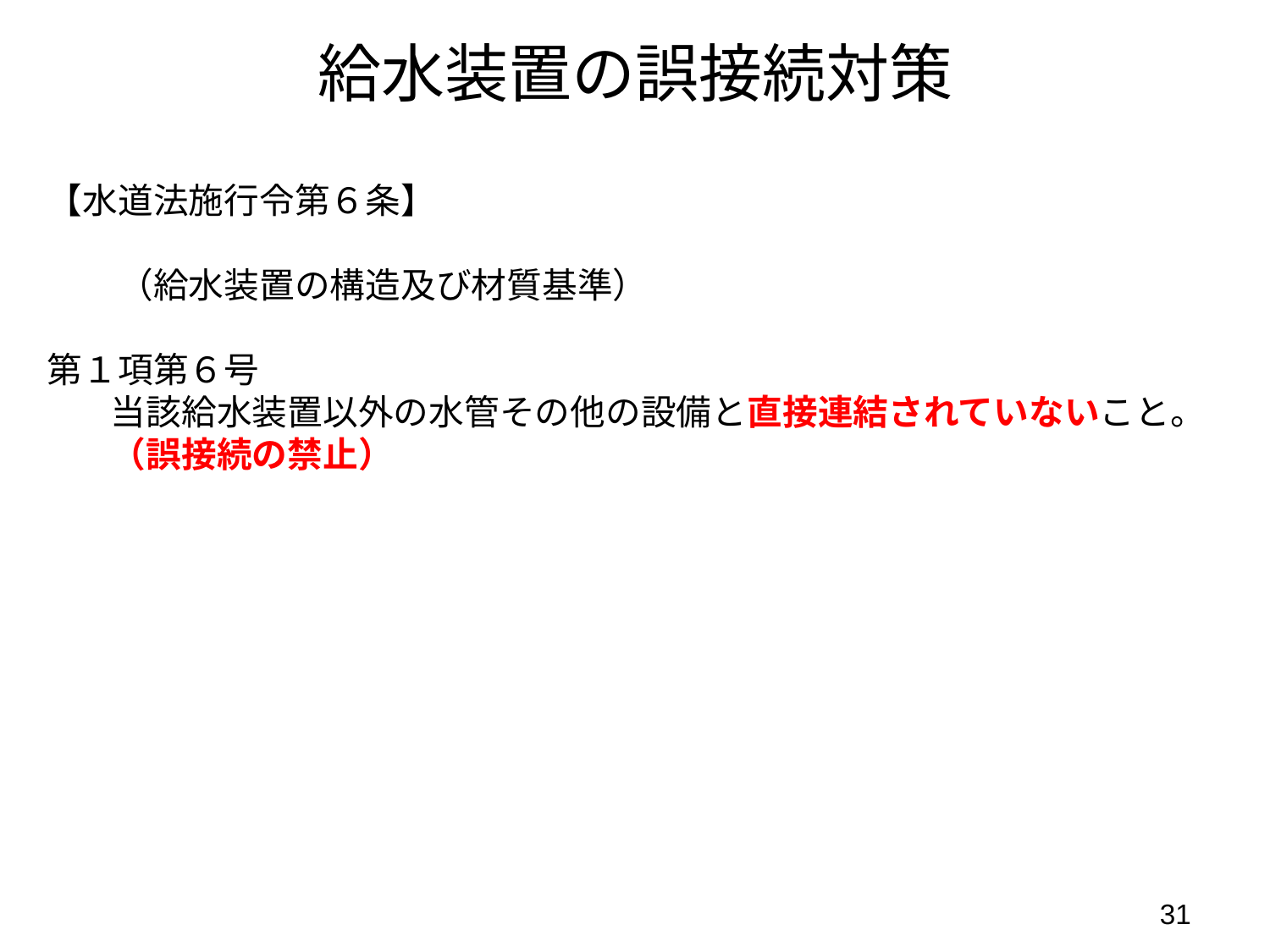

給水装置の誤接続対策

【水道法施行令第６条】

　　（給水装置の構造及び材質基準）

第１項第６号
当該給水装置以外の水管その他の設備と直接連結されていないこと。（誤接続の禁止）

31